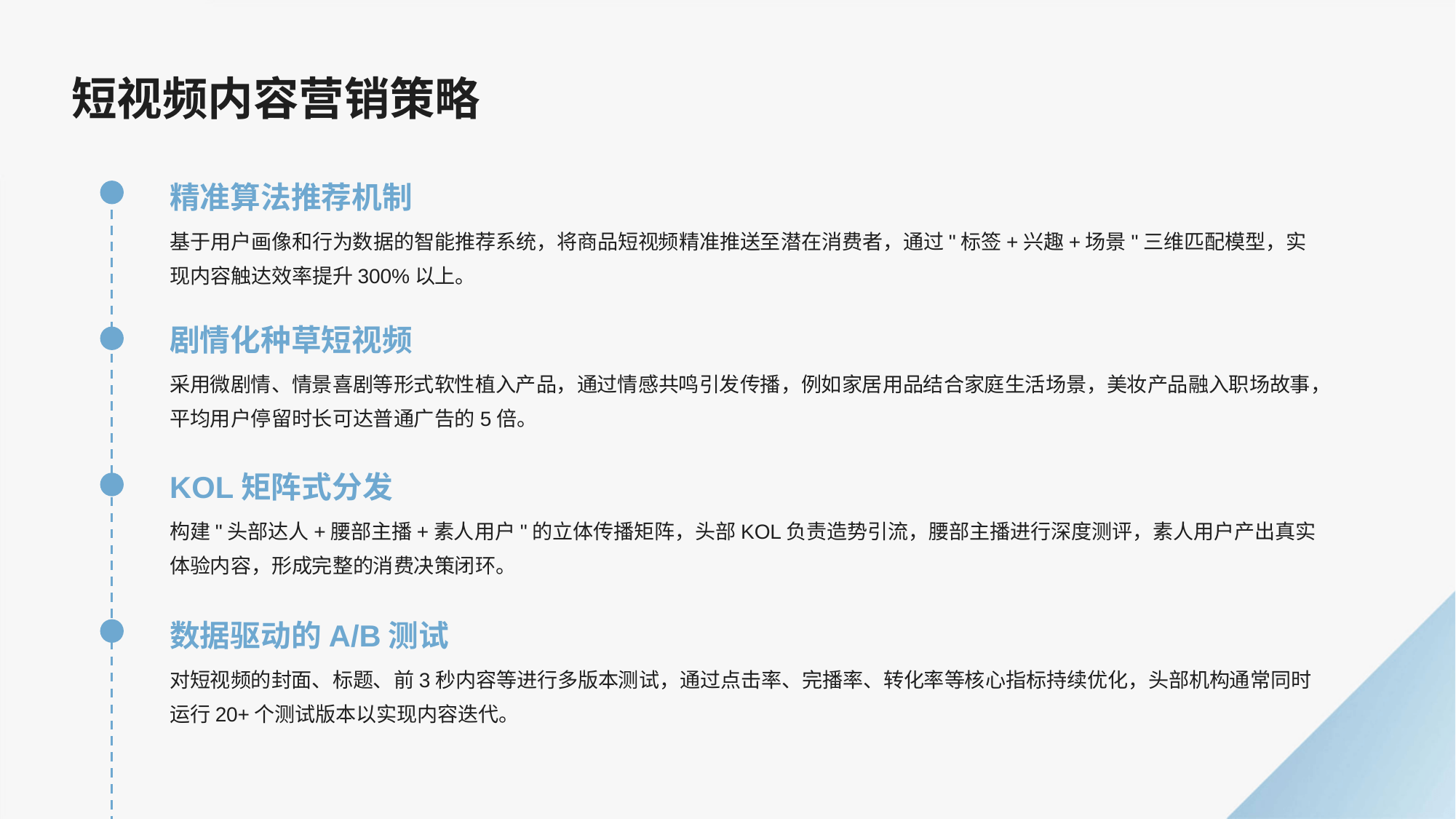

短视频内容营销策略
精准算法推荐机制

基于用户画像和行为数据的智能推荐系统，将商品短视频精准推送至潜在消费者，通过"标签+兴趣+场景"三维匹配模型，实现内容触达效率提升300%以上。
剧情化种草短视频

采用微剧情、情景喜剧等形式软性植入产品，通过情感共鸣引发传播，例如家居用品结合家庭生活场景，美妆产品融入职场故事，平均用户停留时长可达普通广告的5倍。
KOL矩阵式分发

构建"头部达人+腰部主播+素人用户"的立体传播矩阵，头部KOL负责造势引流，腰部主播进行深度测评，素人用户产出真实体验内容，形成完整的消费决策闭环。
数据驱动的A/B测试

对短视频的封面、标题、前3秒内容等进行多版本测试，通过点击率、完播率、转化率等核心指标持续优化，头部机构通常同时运行20+个测试版本以实现内容迭代。